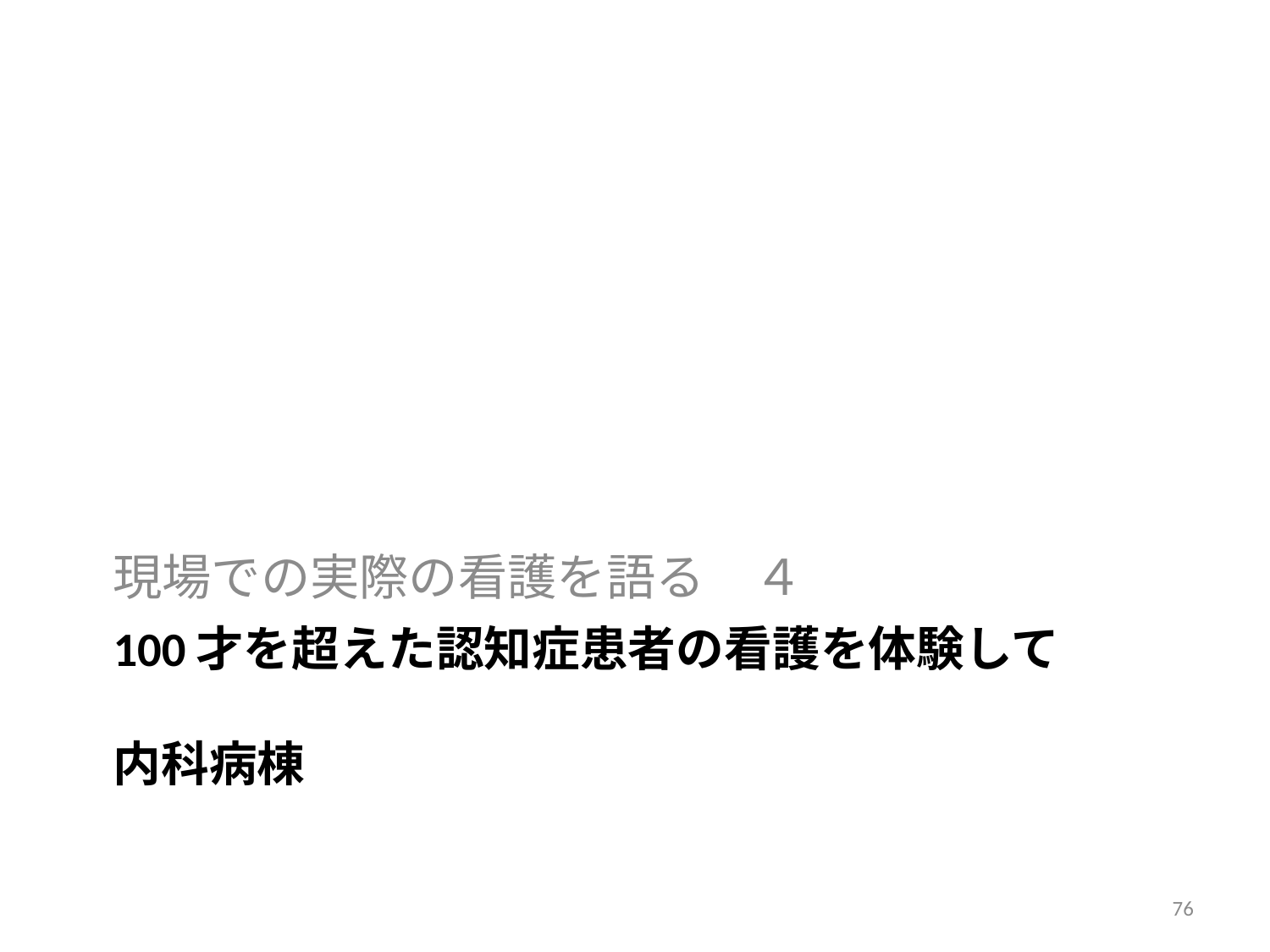

現場での実際の看護を語る　４
# 100才を超えた認知症患者の看護を体験して 　　　　　　　　　　　　　　　　　　　　　内科病棟
76